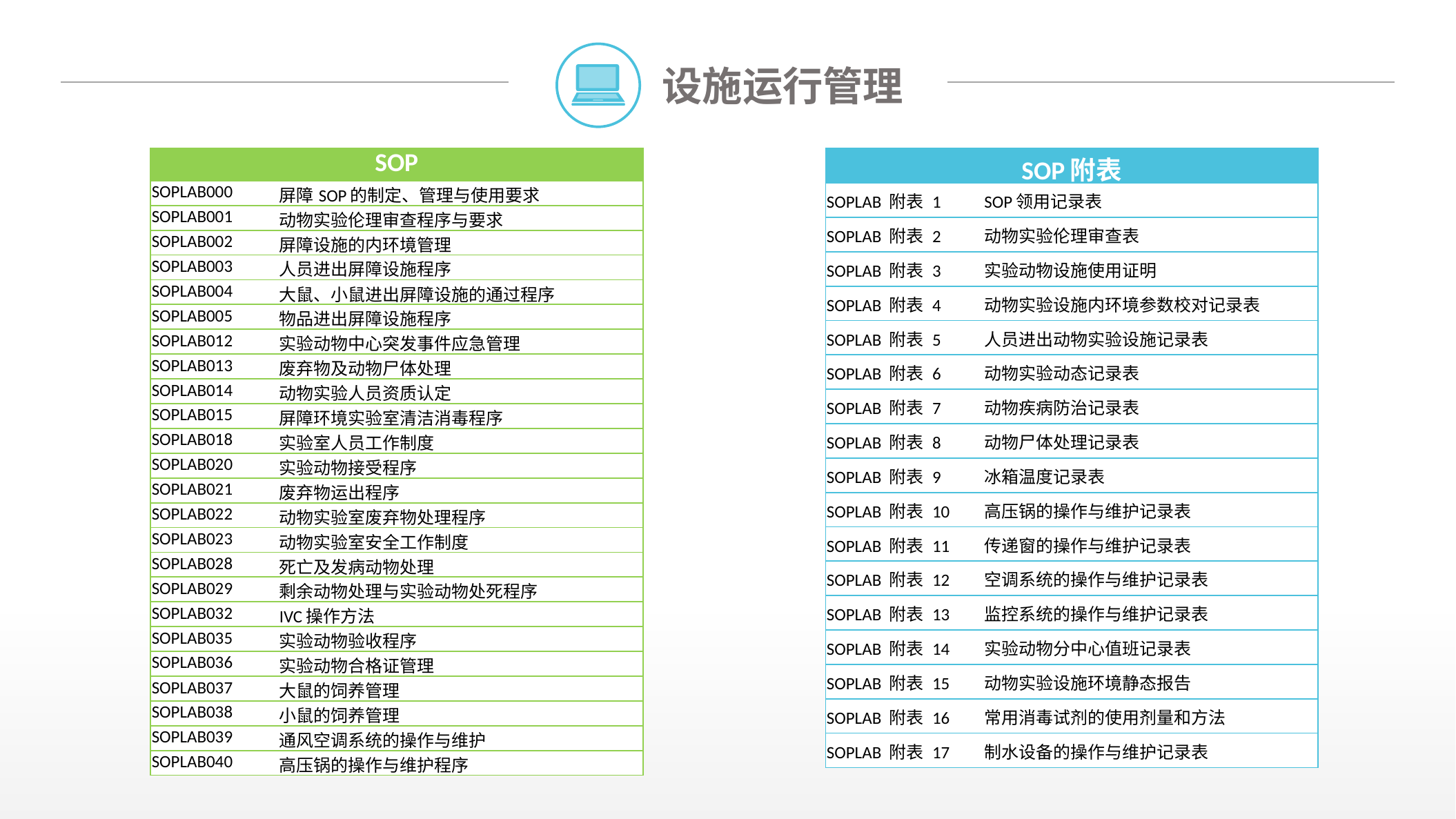

设施运行管理
| SOP附表 |  |
| --- | --- |
| SOPLAB 附表 1 | SOP领用记录表 |
| SOPLAB 附表 2 | 动物实验伦理审查表 |
| SOPLAB 附表 3 | 实验动物设施使用证明 |
| SOPLAB 附表 4 | 动物实验设施内环境参数校对记录表 |
| SOPLAB 附表 5 | 人员进出动物实验设施记录表 |
| SOPLAB 附表 6 | 动物实验动态记录表 |
| SOPLAB 附表 7 | 动物疾病防治记录表 |
| SOPLAB 附表 8 | 动物尸体处理记录表 |
| SOPLAB 附表 9 | 冰箱温度记录表 |
| SOPLAB 附表 10 | 高压锅的操作与维护记录表 |
| SOPLAB 附表 11 | 传递窗的操作与维护记录表 |
| SOPLAB 附表 12 | 空调系统的操作与维护记录表 |
| SOPLAB 附表 13 | 监控系统的操作与维护记录表 |
| SOPLAB 附表 14 | 实验动物分中心值班记录表 |
| SOPLAB 附表 15 | 动物实验设施环境静态报告 |
| SOPLAB 附表 16 | 常用消毒试剂的使用剂量和方法 |
| SOPLAB 附表 17 | 制水设备的操作与维护记录表 |
| SOP |  |
| --- | --- |
| SOPLAB000 | 屏障SOP的制定、管理与使用要求 |
| SOPLAB001 | 动物实验伦理审查程序与要求 |
| SOPLAB002 | 屏障设施的内环境管理 |
| SOPLAB003 | 人员进出屏障设施程序 |
| SOPLAB004 | 大鼠、小鼠进出屏障设施的通过程序 |
| SOPLAB005 | 物品进出屏障设施程序 |
| SOPLAB012 | 实验动物中心突发事件应急管理 |
| SOPLAB013 | 废弃物及动物尸体处理 |
| SOPLAB014 | 动物实验人员资质认定 |
| SOPLAB015 | 屏障环境实验室清洁消毒程序 |
| SOPLAB018 | 实验室人员工作制度 |
| SOPLAB020 | 实验动物接受程序 |
| SOPLAB021 | 废弃物运出程序 |
| SOPLAB022 | 动物实验室废弃物处理程序 |
| SOPLAB023 | 动物实验室安全工作制度 |
| SOPLAB028 | 死亡及发病动物处理 |
| SOPLAB029 | 剩余动物处理与实验动物处死程序 |
| SOPLAB032 | IVC操作方法 |
| SOPLAB035 | 实验动物验收程序 |
| SOPLAB036 | 实验动物合格证管理 |
| SOPLAB037 | 大鼠的饲养管理 |
| SOPLAB038 | 小鼠的饲养管理 |
| SOPLAB039 | 通风空调系统的操作与维护 |
| SOPLAB040 | 高压锅的操作与维护程序 |